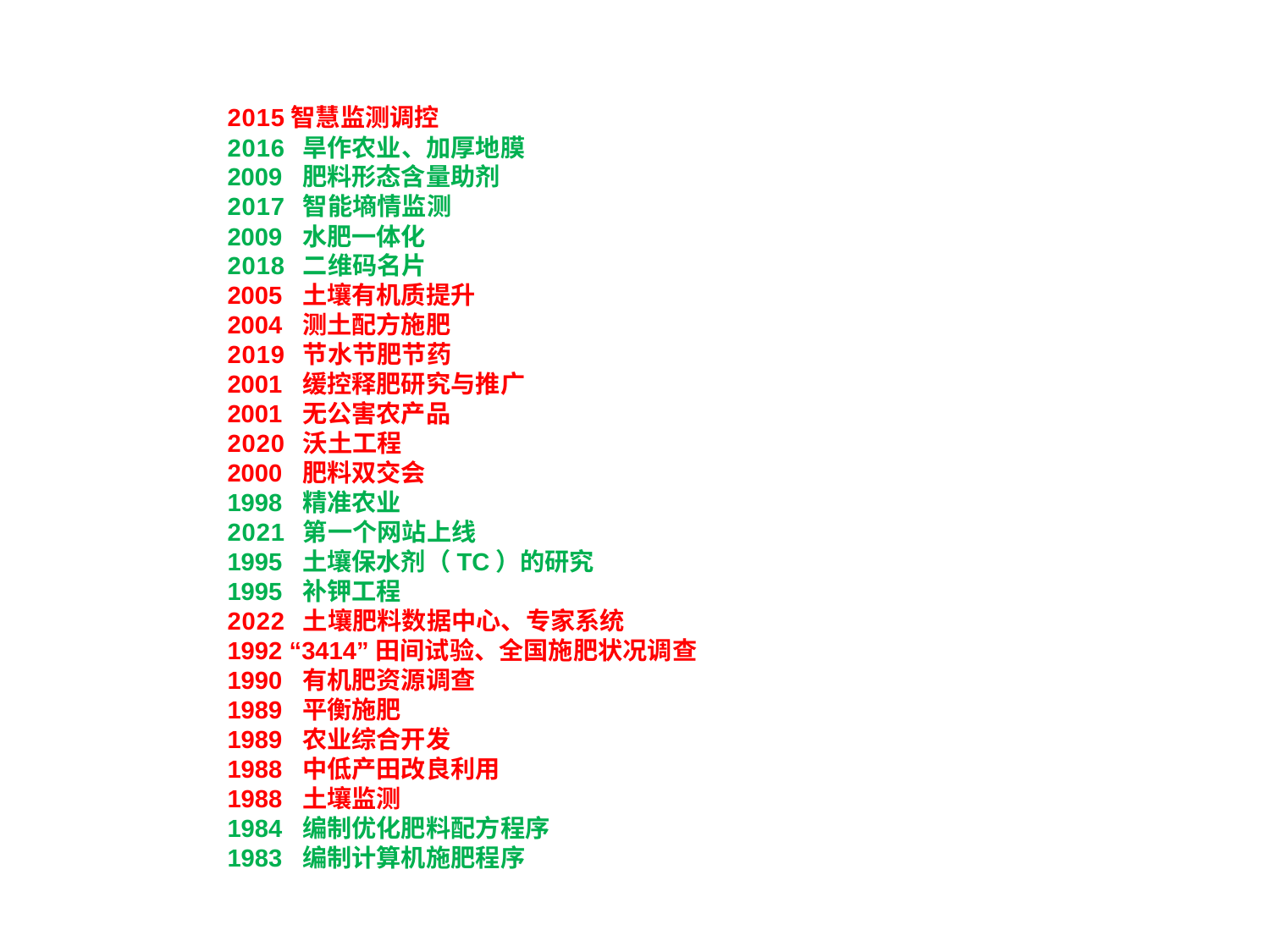

智慧监测调控
 旱作农业、加厚地膜
2009  肥料形态含量助剂
  智能墒情监测
2009  水肥一体化
  二维码名片
2005  土壤有机质提升
2004  测土配方施肥
  节水节肥节药
2001  缓控释肥研究与推广
2001  无公害农产品
  沃土工程
2000  肥料双交会
1998  精准农业
  第一个网站上线
1995  土壤保水剂（TC）的研究
1995  补钾工程
  土壤肥料数据中心、专家系统
1992 “3414”田间试验、全国施肥状况调查
1990  有机肥资源调查
1989  平衡施肥
1989  农业综合开发
1988  中低产田改良利用
1988  土壤监测
1984  编制优化肥料配方程序
1983  编制计算机施肥程序